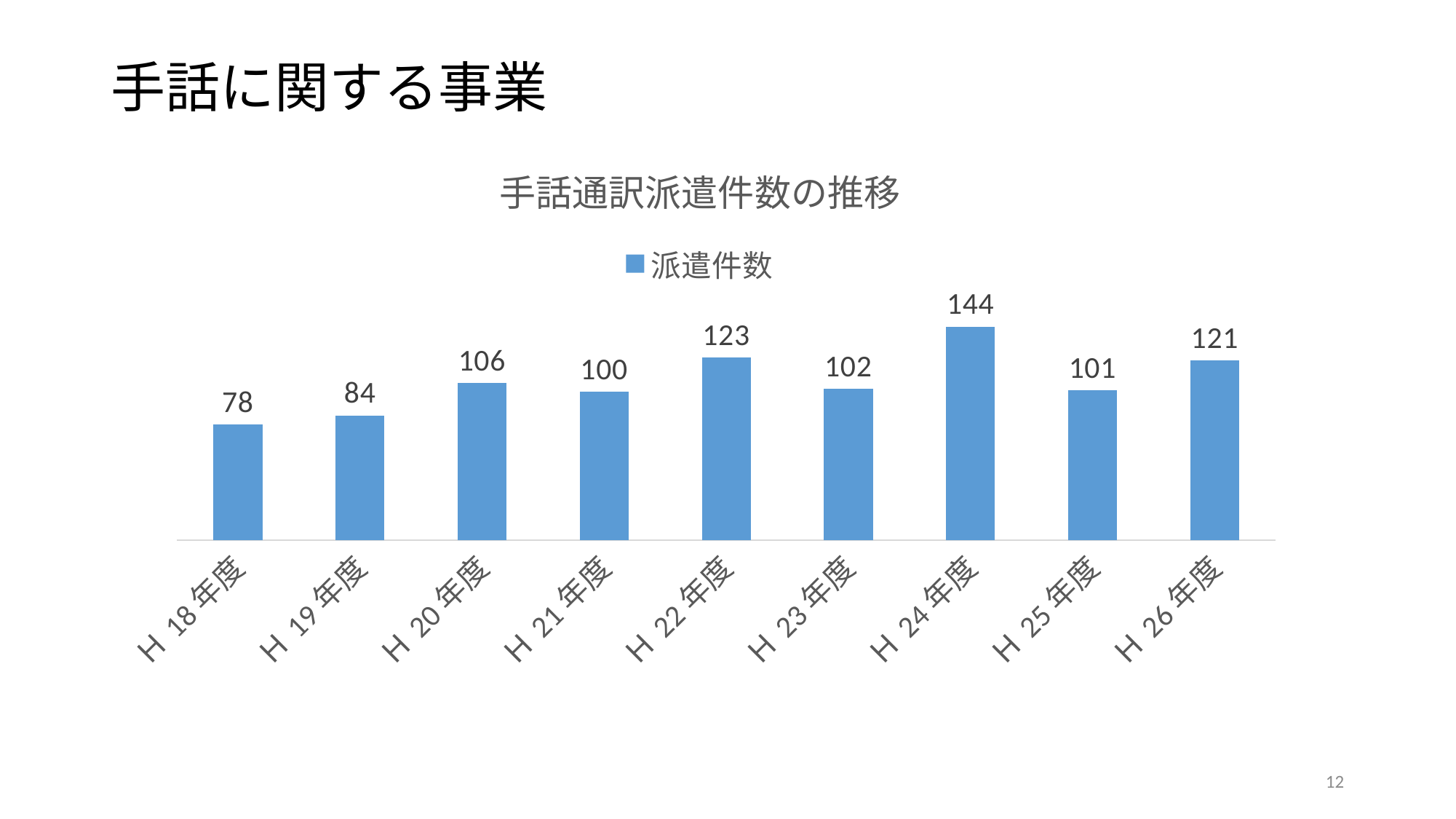

# 手話に関する事業

### Chart: 手話通訳派遣件数の推移

| Category | 派遣件数 |
|---|---|
| Ｈ18年度 | 78.0 |
| Ｈ19年度 | 84.0 |
| Ｈ20年度 | 106.0 |
| Ｈ21年度 | 100.0 |
| Ｈ22年度 | 123.0 |
| Ｈ23年度 | 102.0 |
| Ｈ24年度 | 144.0 |
| Ｈ25年度 | 101.0 |
| Ｈ26年度 | 121.0 |
12